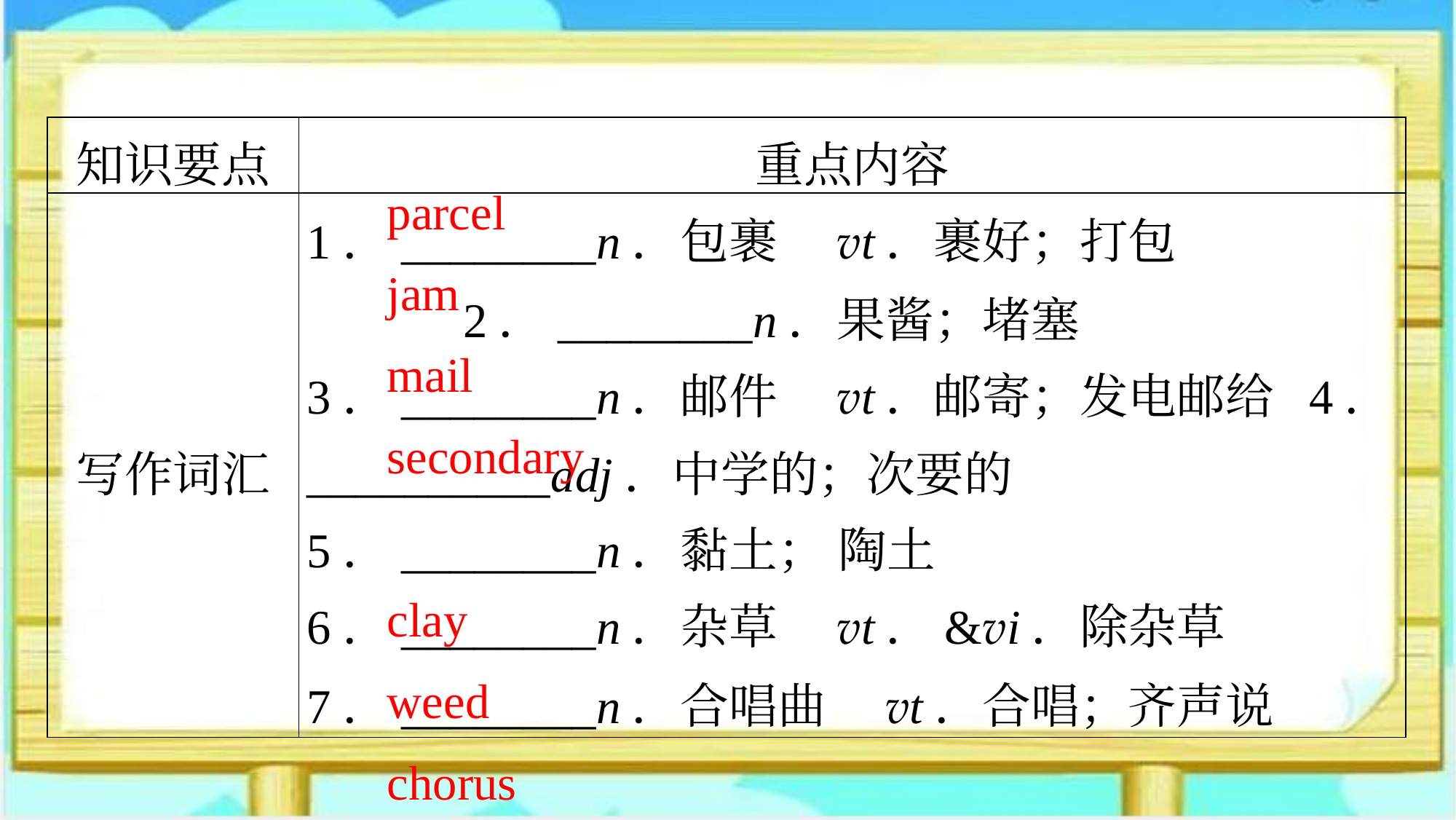

| 知识要点 | 重点内容 |
| --- | --- |
| 写作词汇 | 1．\_\_\_\_\_\_\_\_n．包裹　vt．裹好；打包　 　 　　　　　2．\_\_\_\_\_\_\_\_n．果酱；堵塞 3．\_\_\_\_\_\_\_\_n．邮件　vt．邮寄；发电邮给 4．\_\_\_\_\_\_\_\_\_\_adj．中学的；次要的 5．\_\_\_\_\_\_\_\_n．黏土； 陶土 6．\_\_\_\_\_\_\_\_n．杂草　vt．&vi．除杂草 7．\_\_\_\_\_\_\_\_n．合唱曲　vt．合唱；齐声说 |
parcel
jam
mail
secondary
clay
weed
chorus